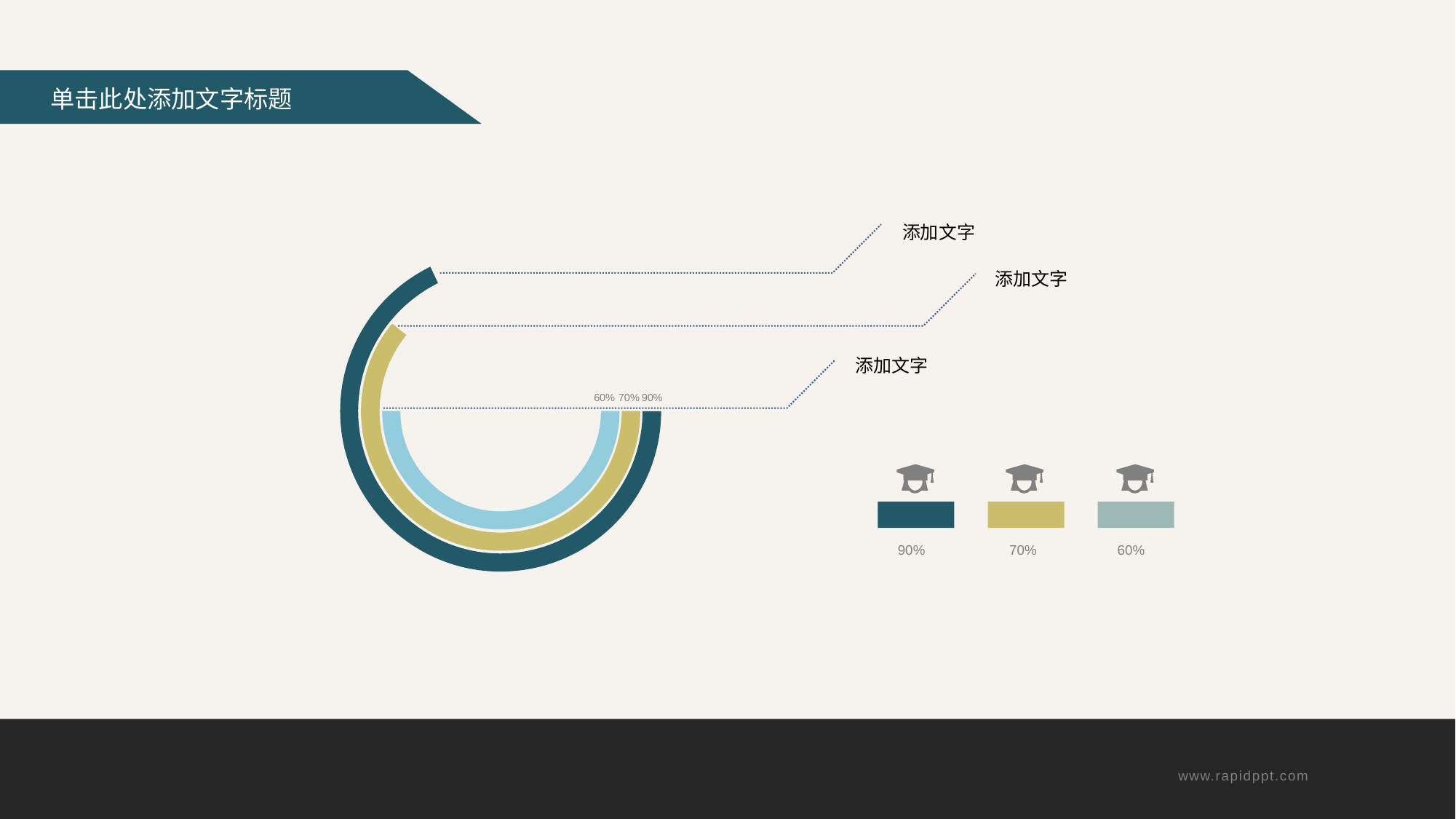

添加文字

添加文字

60%
70%
90%

添加文字

90%

70%

60%